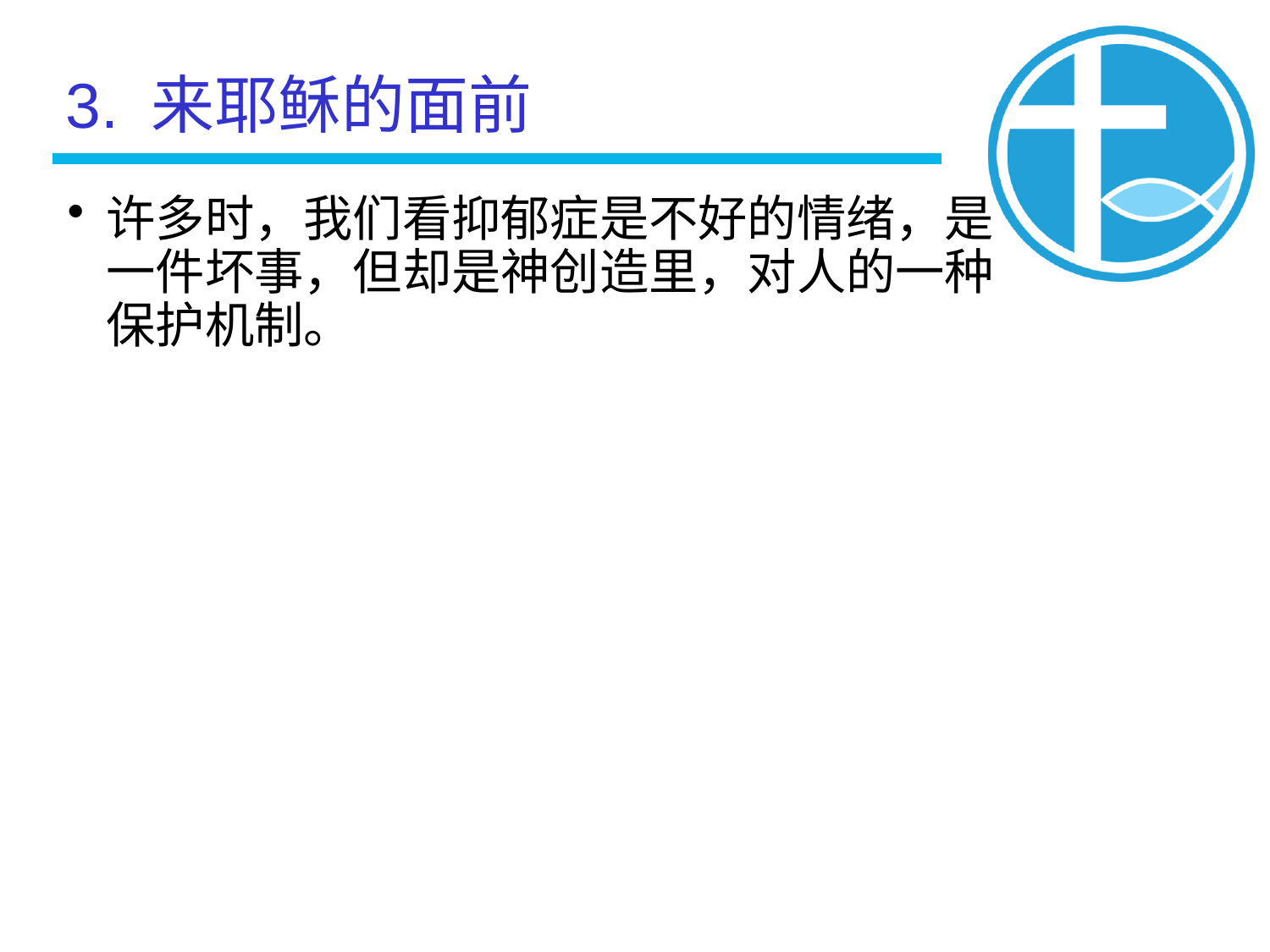

3. 来耶稣的面前
许多时，我们看抑郁症是不好的情绪，是一件坏事，但却是神创造里，对人的一种保护机制。